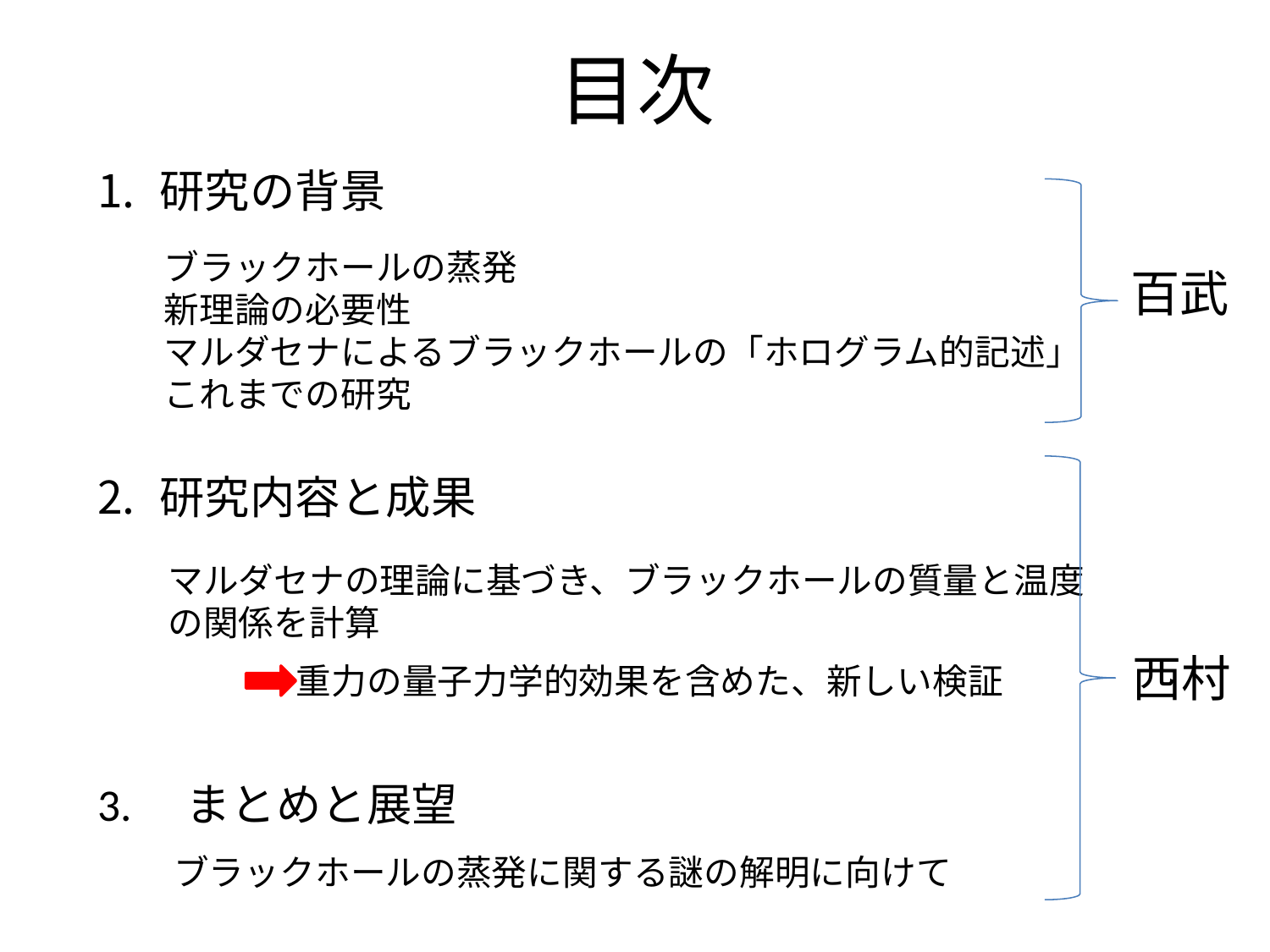

# 目次
研究の背景

研究内容と成果

3.　まとめと展望

ブラックホールの蒸発
新理論の必要性
マルダセナによるブラックホールの「ホログラム的記述」
これまでの研究
百武

マルダセナの理論に基づき、ブラックホールの質量と温度
の関係を計算
西村
重力の量子力学的効果を含めた、新しい検証

ブラックホールの蒸発に関する謎の解明に向けて